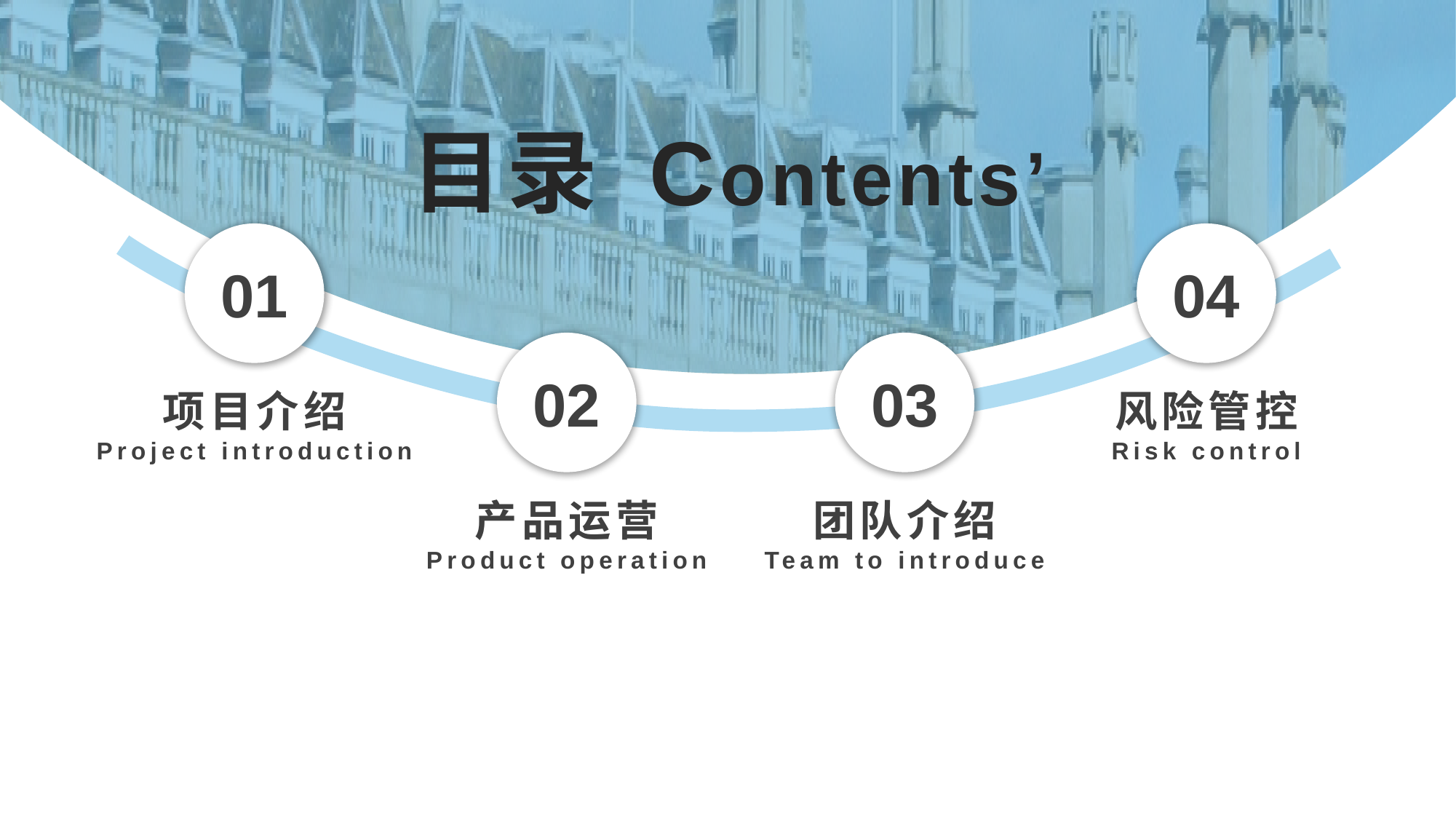

目录 Contents’
01
04

02
03
项目介绍
Project introduction
风险管控
Risk control
产品运营
Product operation
团队介绍
Team to introduce